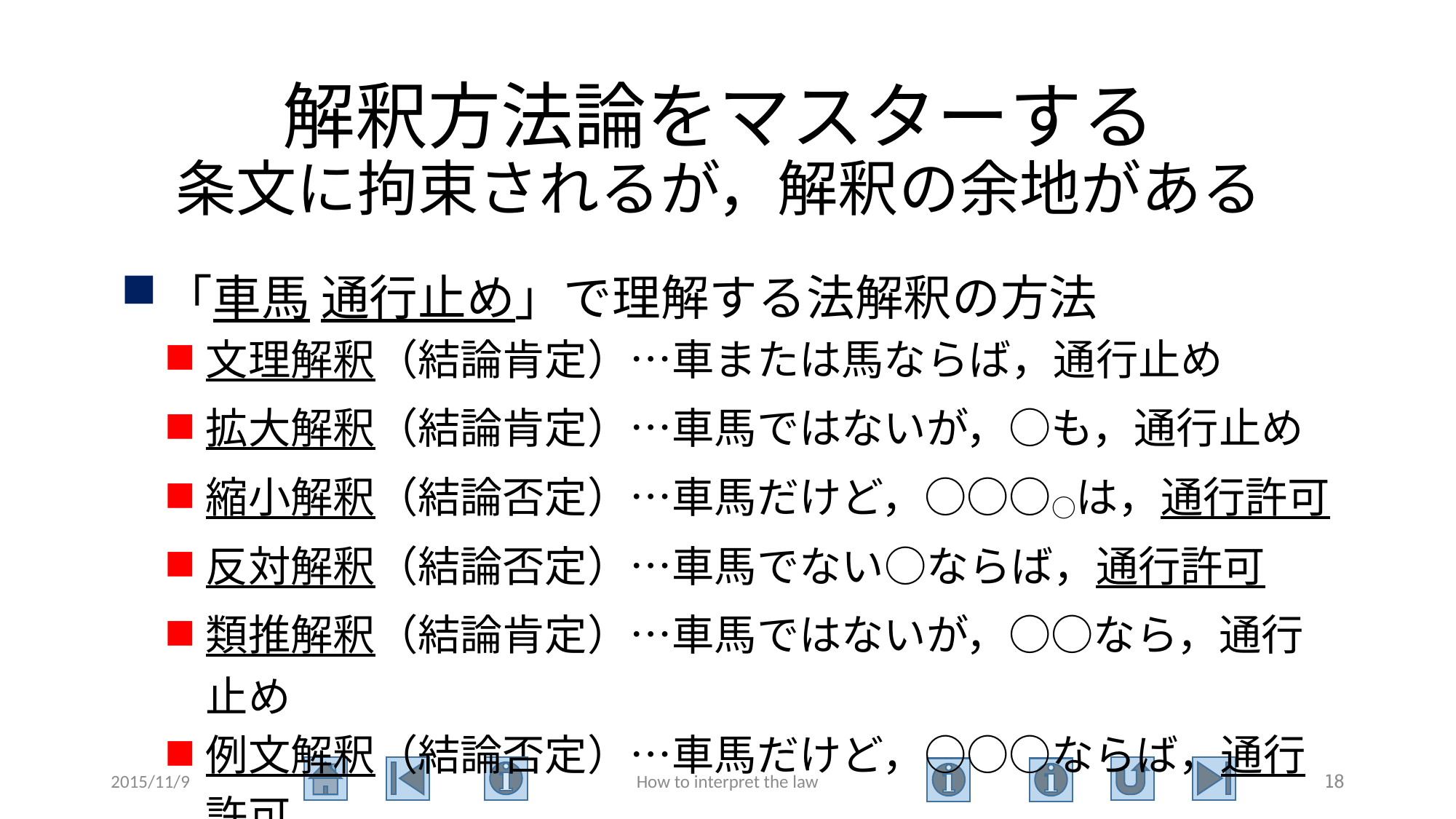

# 解釈方法論をマスターする 条文に拘束されるが，解釈の余地がある
「車馬 通行止め」で理解する法解釈の方法
文理解釈（結論肯定）…車または馬ならば，通行止め
拡大解釈（結論肯定）…車馬ではないが，○も，通行止め
縮小解釈（結論否定）…車馬だけど，○○○○は，通行許可
反対解釈（結論否定）…車馬でない○ならば，通行許可
類推解釈（結論肯定）…車馬ではないが，○○なら，通行止め
例文解釈（結論否定）…車馬だけど，○○○ならば，通行許可
2015/11/9
How to interpret the law
18